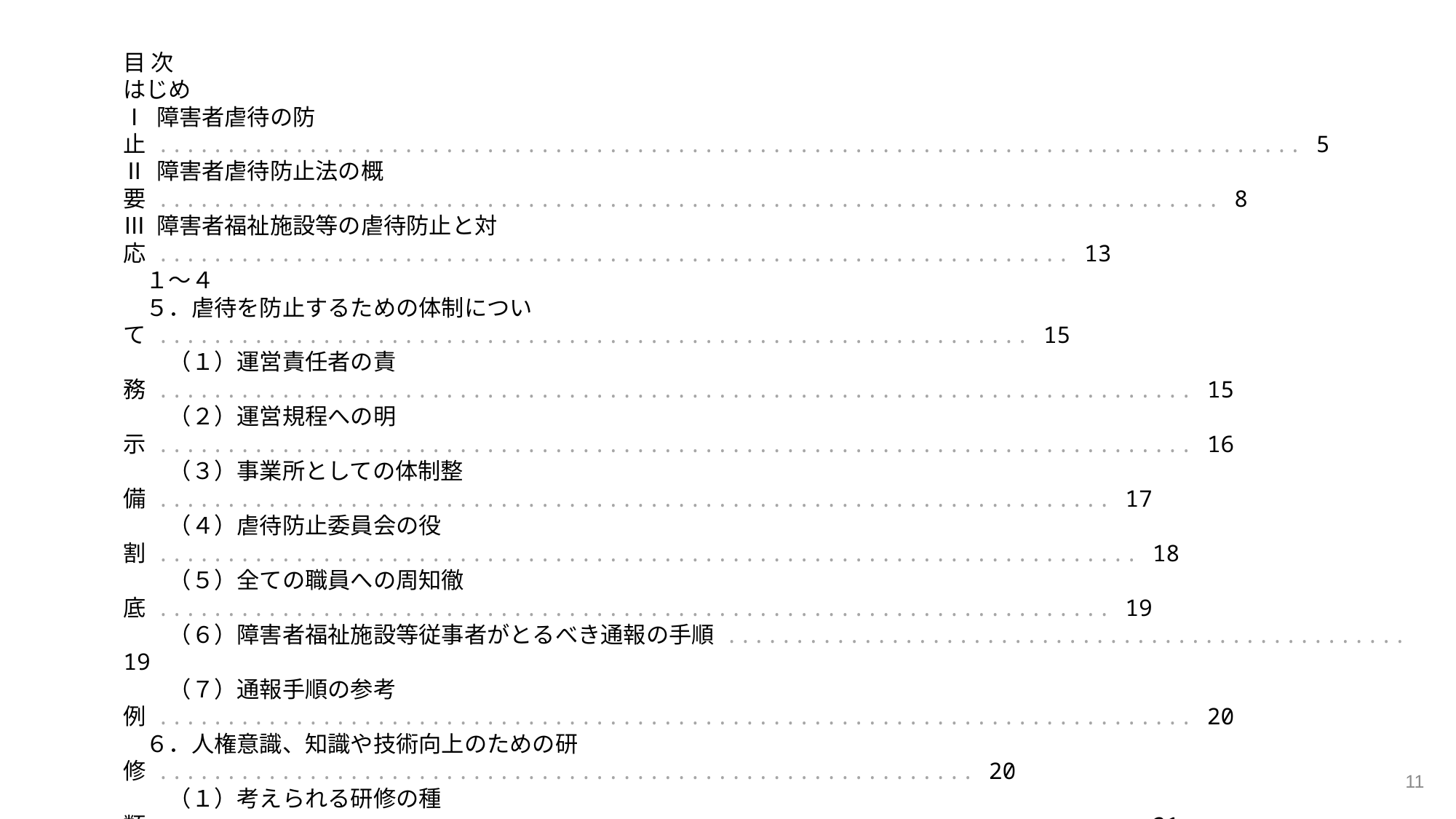

目 次
はじめ
Ⅰ 障害者虐待の防止 .................................................................................... 5
Ⅱ 障害者虐待防止法の概要 .............................................................................. 8
Ⅲ 障害者福祉施設等の虐待防止と対応 ................................................................... 13
　１～４
　５．虐待を防止するための体制について ................................................................ 15
　　（１）運営責任者の責務 ............................................................................ 15
　　（２）運営規程への明示 ............................................................................ 16
　　（３）事業所としての体制整備 ...................................................................... 17
　　（４）虐待防止委員会の役割 ........................................................................ 18
　　（５）全ての職員への周知徹底 ...................................................................... 19
　　（６）障害者福祉施設等従事者がとるべき通報の手順 .................................................. 19
　　（７）通報手順の参考例 ............................................................................ 20
　６．人権意識、知識や技術向上のための研修 ............................................................ 20
　　（１）考えられる研修の種類 ........................................................................ 21
　　（２）研修を実施する上での留意点 .................................................................. 22
　７．虐待を防止するための取組について ................................................................ 23
　　（１）日常的な支援場面等の把握 .................................................................... 23
　　（２）風通しのよい職場づくり ...................................................................... 24
　　（３）虐待防止のための具体的な環境整備 ............................................................ 24
　８．（自立支援）協議会等を通じた地域の連携 .......................................................... 27
Ⅳ 虐待が疑われる事案があった場合の対応 ............................................................... 28
Ⅴ 市町村･都道府県による障害者福祉施設等への指導等 .................................................... 31
Ⅵ 虐待を受けた障害者の保護に対する協力について ....................................................... 32
Ⅶ 身体拘束の廃止と支援の質の向上に向けて ............................................................. 34
参考資料
11